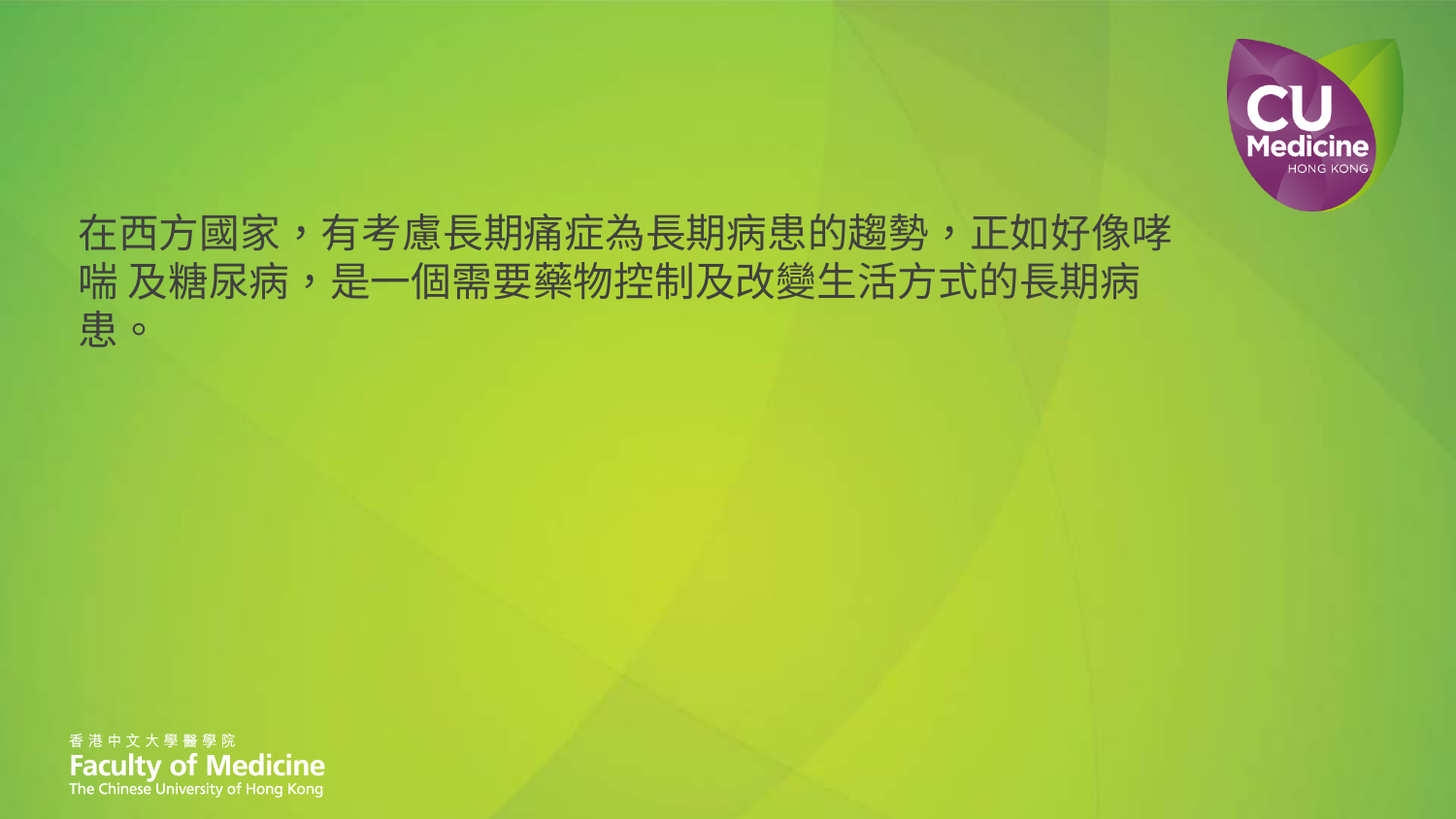

在西方國家，有考慮長期痛症為長期病患的趨勢，正如好像哮喘 及糖尿病，是一個需要藥物控制及改變生活方式的長期病 患。
#